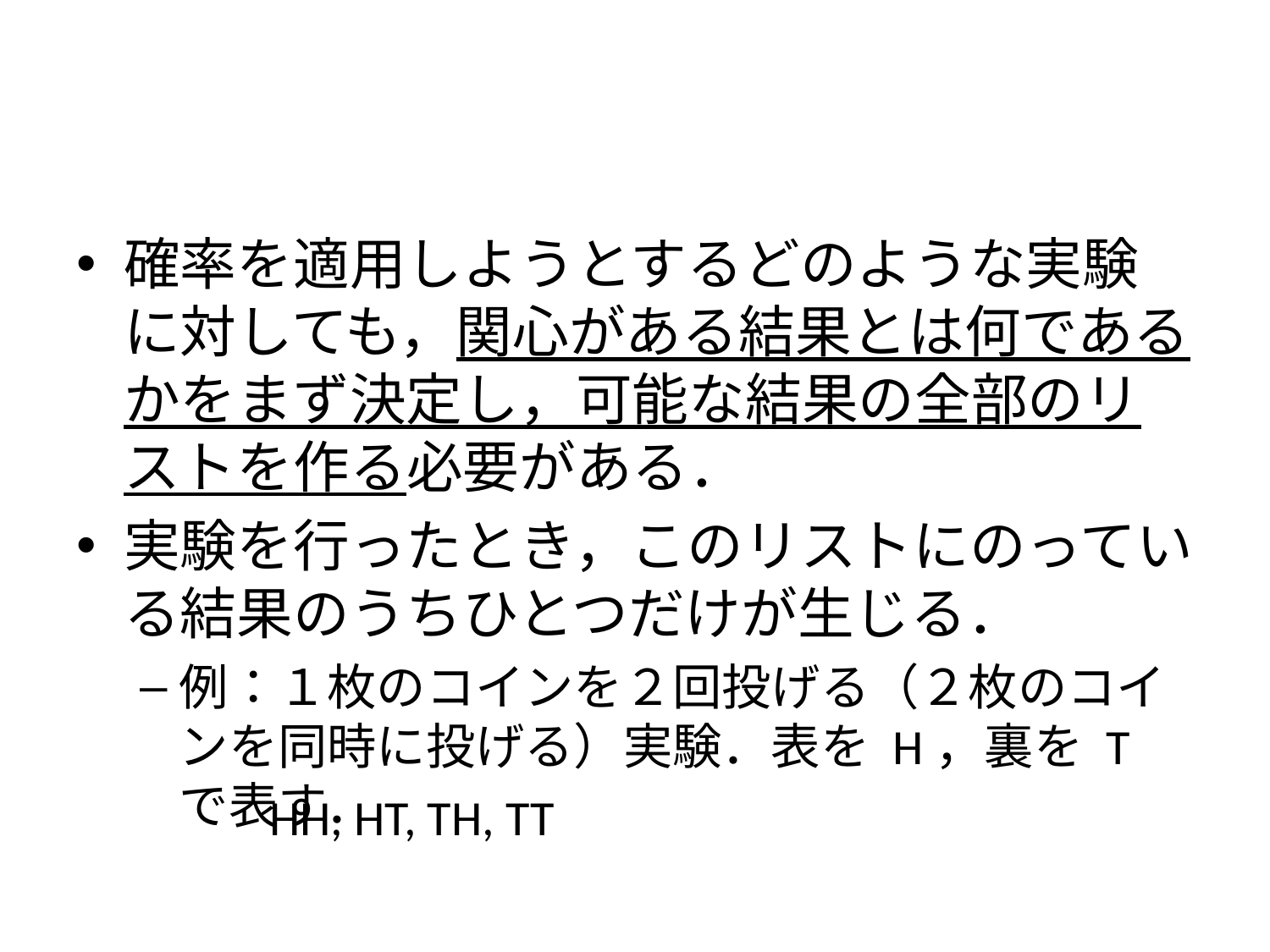

#
確率を適用しようとするどのような実験に対しても，関心がある結果とは何であるかをまず決定し，可能な結果の全部のリストを作る必要がある．
実験を行ったとき，このリストにのっている結果のうちひとつだけが生じる．
例：１枚のコインを２回投げる（２枚のコインを同時に投げる）実験．表を H，裏を T で表す．
HH, HT, TH, TT